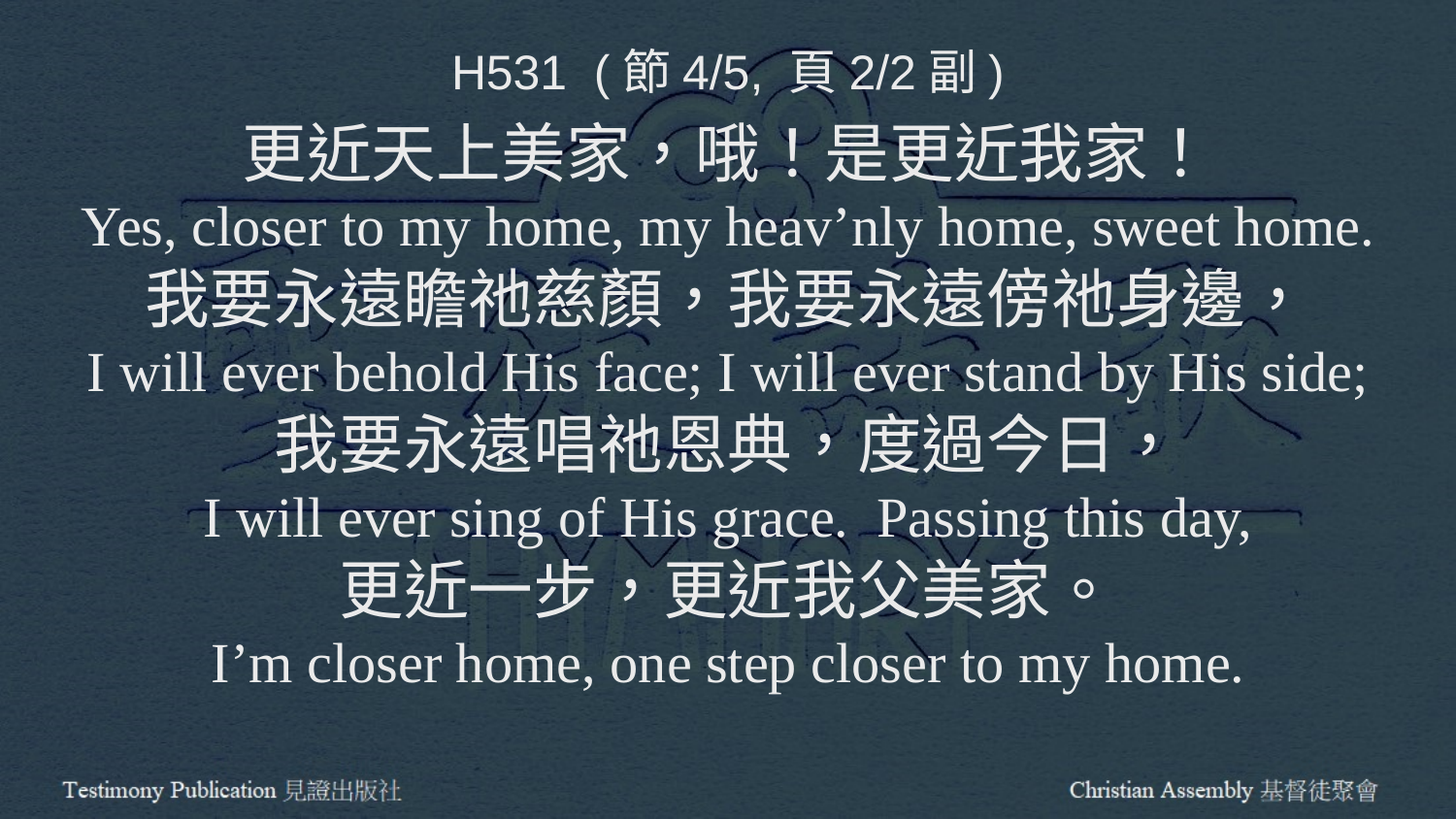

H531  (節4/5, 頁2/2副)
更近天上美家，哦！是更近我家！
Yes, closer to my home, my heav’nly home, sweet home.
我要永遠瞻祂慈顏，我要永遠傍祂身邊，
I will ever behold His face; I will ever stand by His side;
我要永遠唱祂恩典，度過今日，
I will ever sing of His grace.  Passing this day,
更近一步，更近我父美家。
I’m closer home, one step closer to my home.